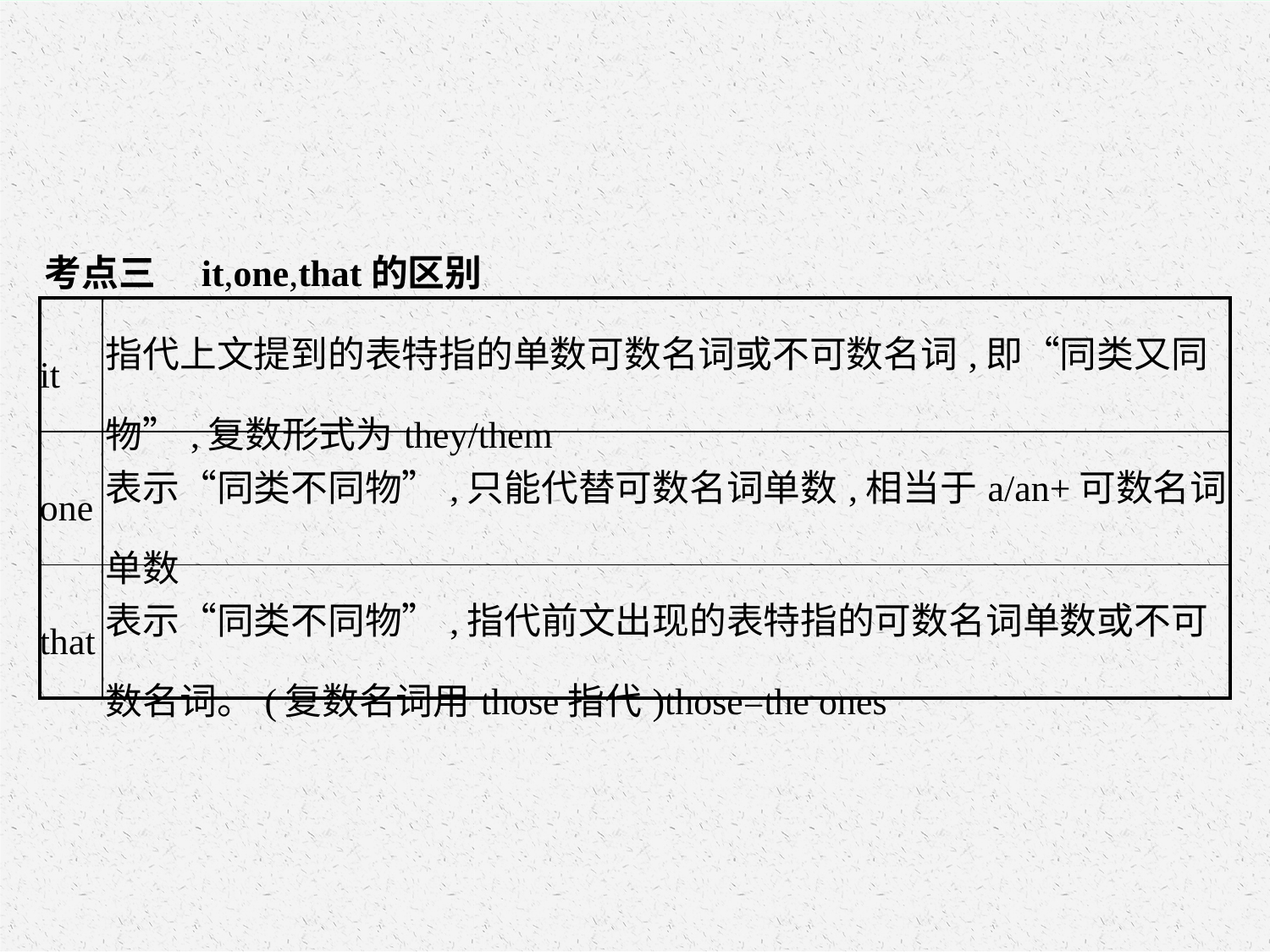

考点三　it,one,that的区别
| it | 指代上文提到的表特指的单数可数名词或不可数名词,即“同类又同 物”,复数形式为they/them |
| --- | --- |
| one | 表示“同类不同物”,只能代替可数名词单数,相当于a/an+可数名词单数 |
| that | 表示“同类不同物”,指代前文出现的表特指的可数名词单数或不可数名词。(复数名词用those指代)those=the ones |